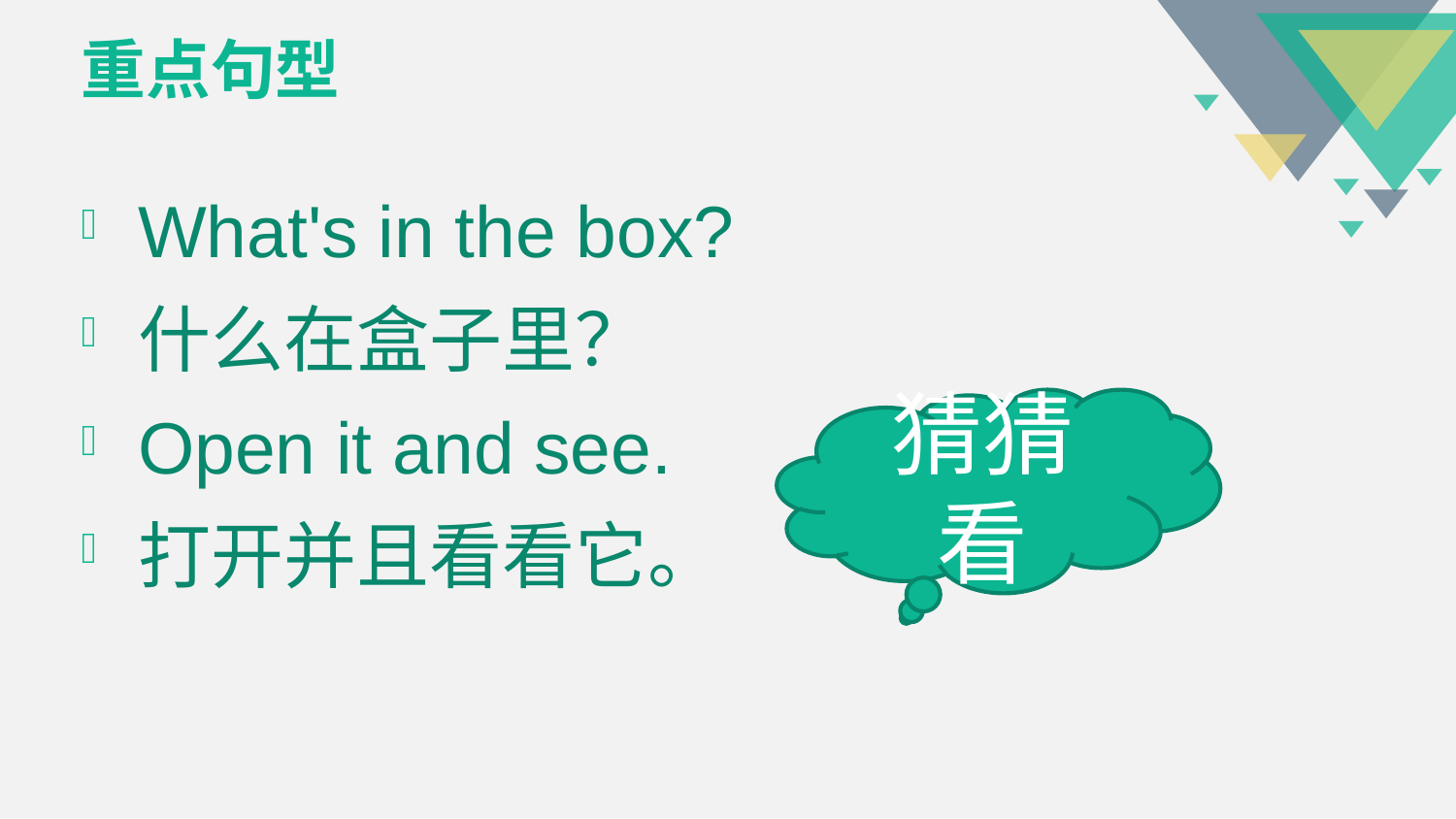

# 重点句型
What's in the box?
什么在盒子里？
Open it and see.
打开并且看看它。
猜猜看